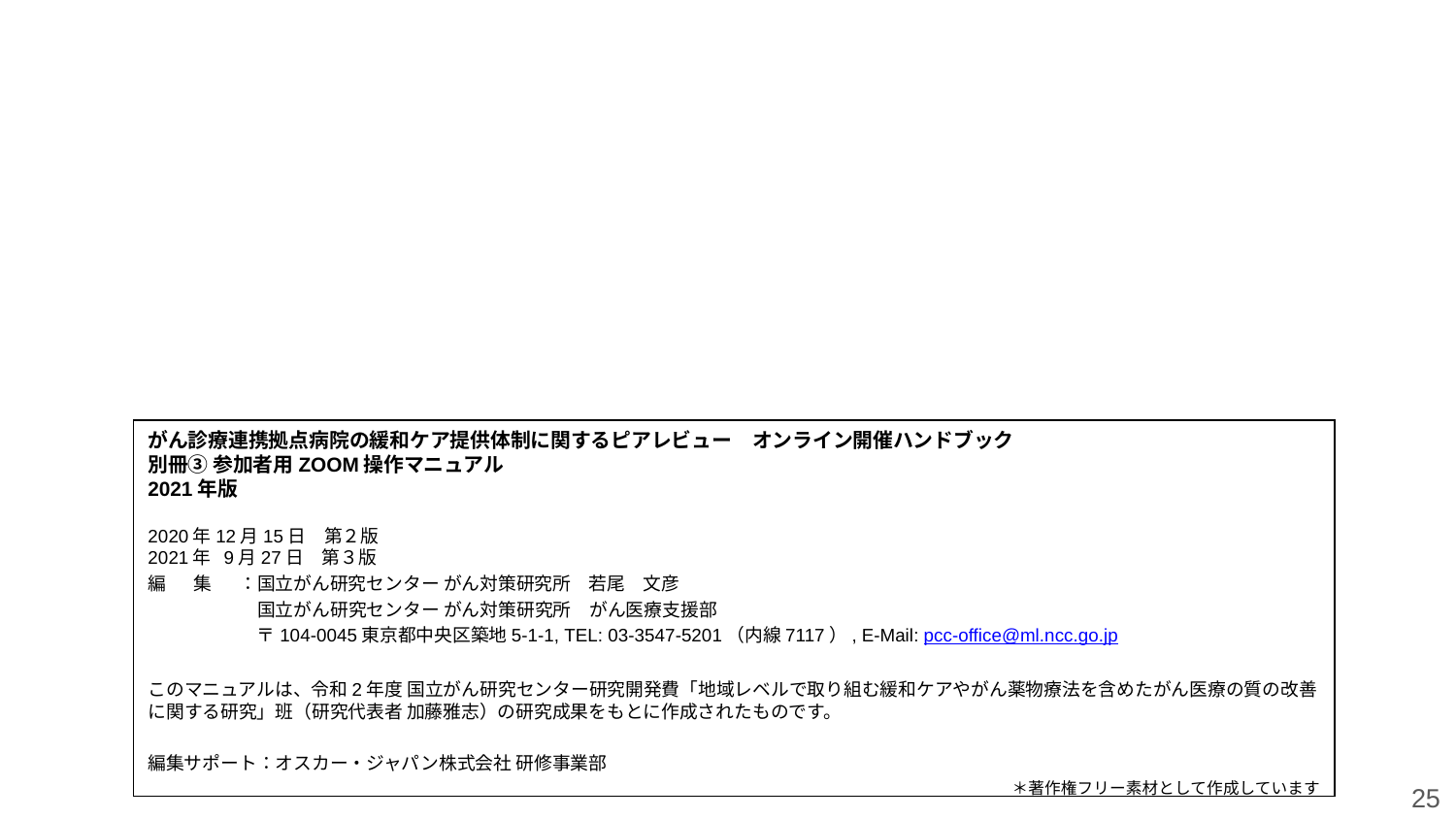

がん診療連携拠点病院の緩和ケア提供体制に関するピアレビュー　オンライン開催ハンドブック
別冊③ 参加者用ZOOM操作マニュアル
2021年版

2020年12月15日　第２版
2021年  9月27日　第３版
編集：国立がん研究センター がん対策研究所　若尾　文彦
　　　　　　国立がん研究センター がん対策研究所　がん医療支援部
　　　　　　〒104-0045東京都中央区築地5-1-1, TEL: 03-3547-5201（内線7117）, E-Mail: pcc-office@ml.ncc.go.jp

このマニュアルは、令和2年度 国立がん研究センター研究開発費「地域レベルで取り組む緩和ケアやがん薬物療法を含めたがん医療の質の改善に関する研究」班（研究代表者 加藤雅志）の研究成果をもとに作成されたものです。

編集サポート：オスカー・ジャパン株式会社 研修事業部
＊著作権フリー素材として作成しています

25